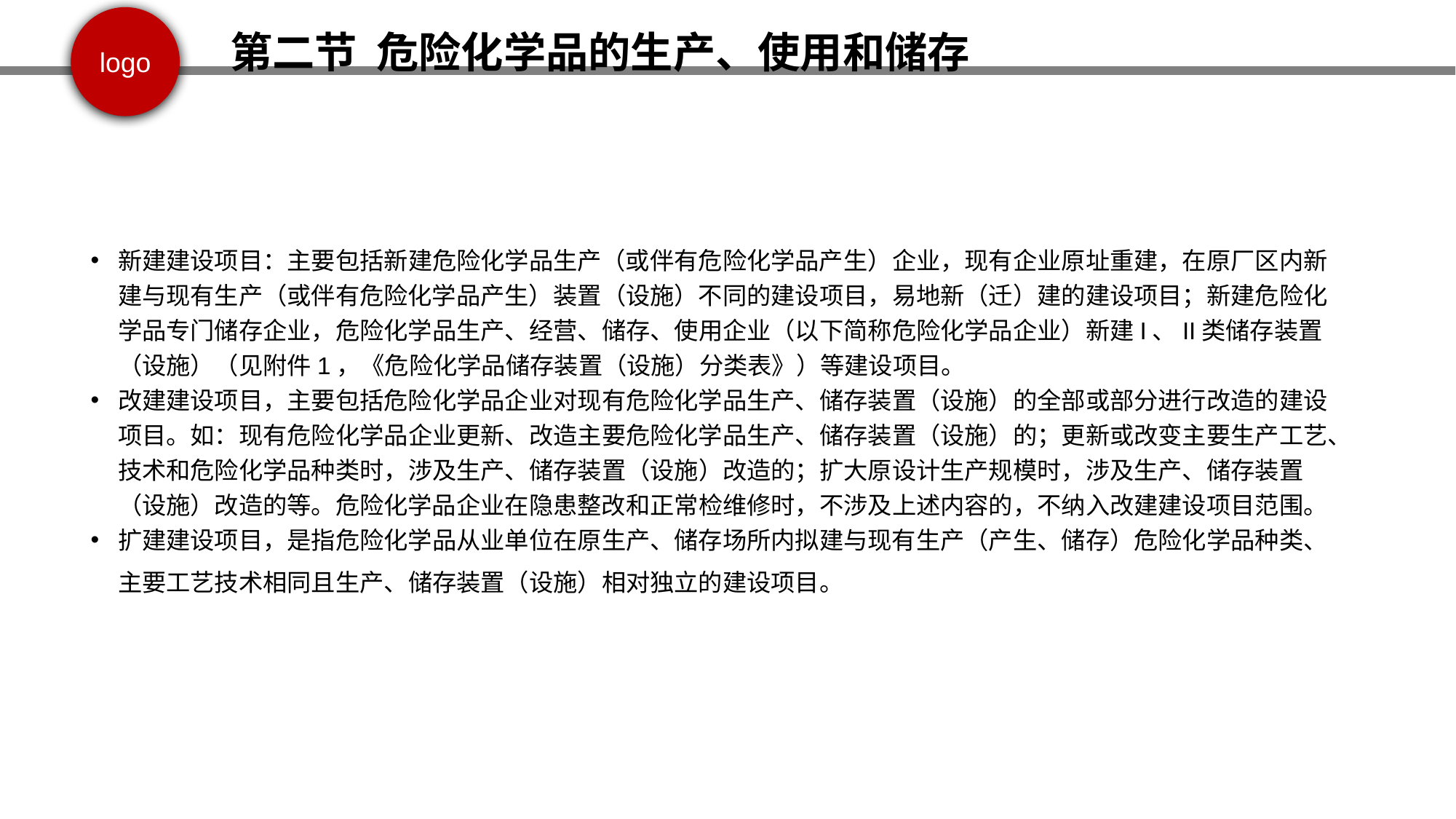

第二节  危险化学品的生产、使用和储存
新建建设项目：主要包括新建危险化学品生产（或伴有危险化学品产生）企业，现有企业原址重建，在原厂区内新建与现有生产（或伴有危险化学品产生）装置（设施）不同的建设项目，易地新（迁）建的建设项目；新建危险化学品专门储存企业，危险化学品生产、经营、储存、使用企业（以下简称危险化学品企业）新建I、II类储存装置（设施）（见附件1，《危险化学品储存装置（设施）分类表》）等建设项目。
改建建设项目，主要包括危险化学品企业对现有危险化学品生产、储存装置（设施）的全部或部分进行改造的建设项目。如：现有危险化学品企业更新、改造主要危险化学品生产、储存装置（设施）的；更新或改变主要生产工艺、技术和危险化学品种类时，涉及生产、储存装置（设施）改造的；扩大原设计生产规模时，涉及生产、储存装置（设施）改造的等。危险化学品企业在隐患整改和正常检维修时，不涉及上述内容的，不纳入改建建设项目范围。
扩建建设项目，是指危险化学品从业单位在原生产、储存场所内拟建与现有生产（产生、储存）危险化学品种类、主要工艺技术相同且生产、储存装置（设施）相对独立的建设项目。